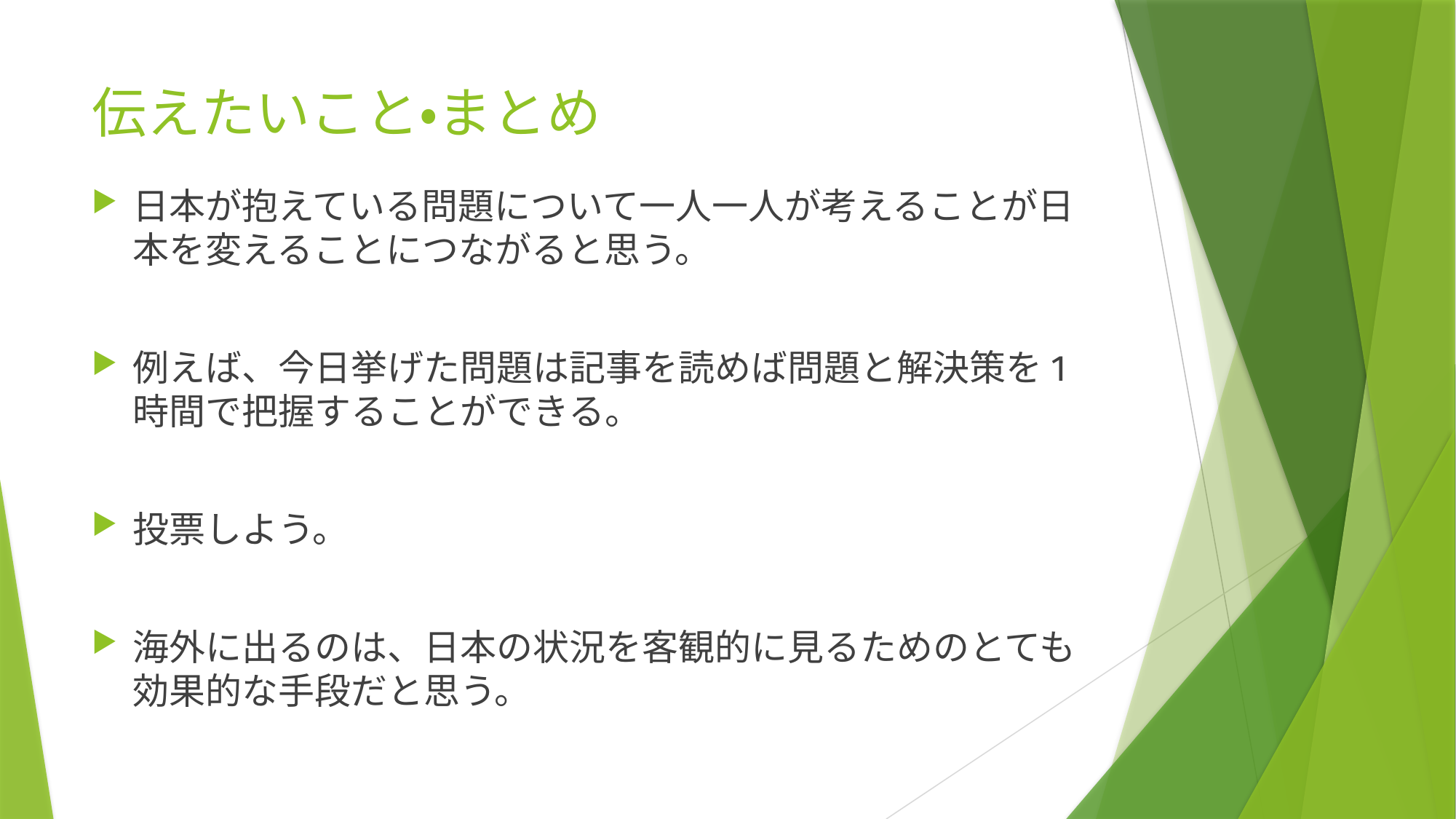

# 伝えたいこと・まとめ
日本が抱えている問題について一人一人が考えることが日本を変えることにつながると思う。

例えば、今日挙げた問題は記事を読めば問題と解決策を1時間で把握することができる。

投票しよう。

海外に出るのは、日本の状況を客観的に見るためのとても効果的な手段だと思う。